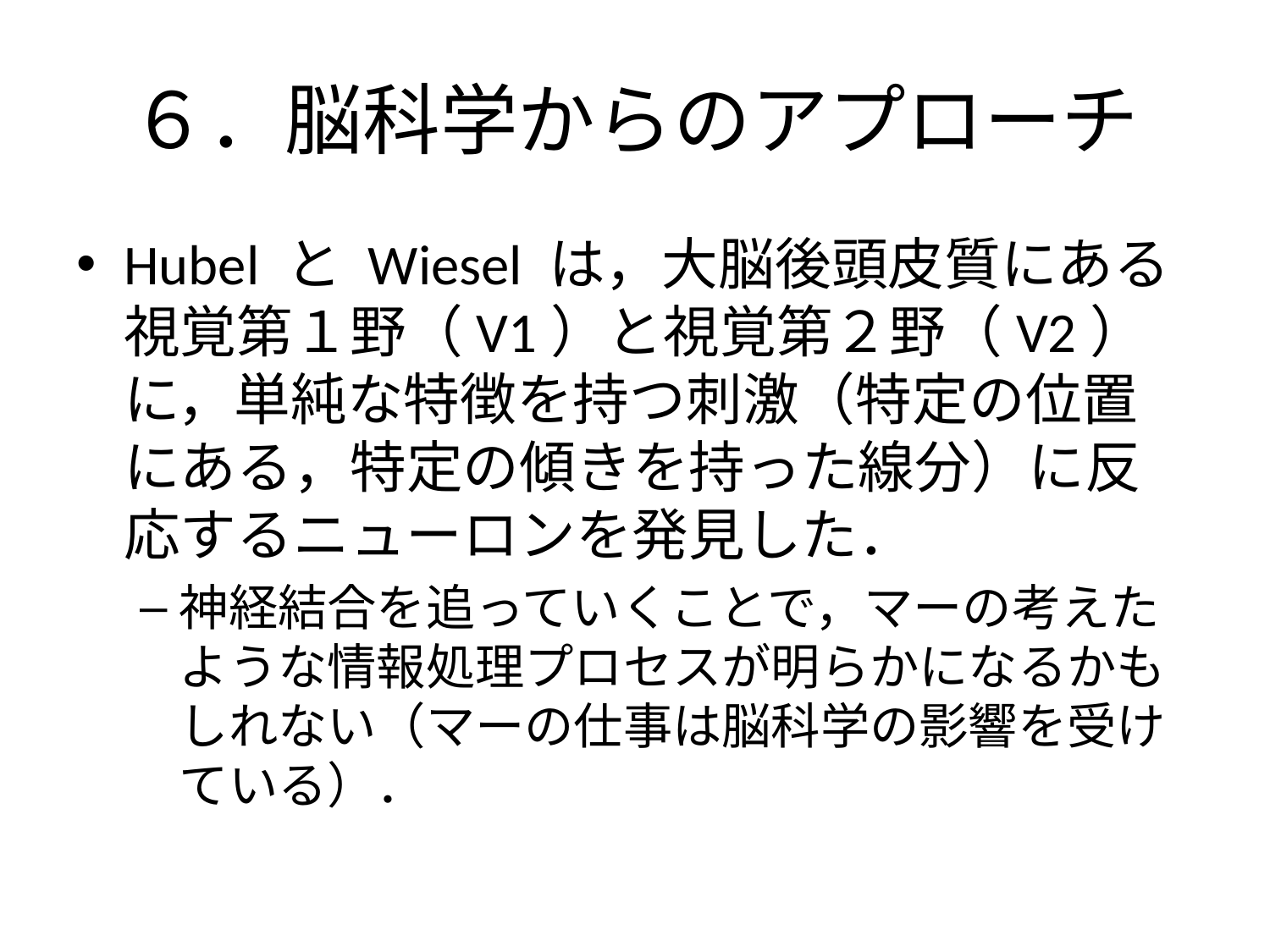

# ６．脳科学からのアプローチ
Hubel と Wiesel は，大脳後頭皮質にある視覚第１野（V1）と視覚第２野（V2）に，単純な特徴を持つ刺激（特定の位置にある，特定の傾きを持った線分）に反応するニューロンを発見した．
神経結合を追っていくことで，マーの考えたような情報処理プロセスが明らかになるかもしれない（マーの仕事は脳科学の影響を受けている）．